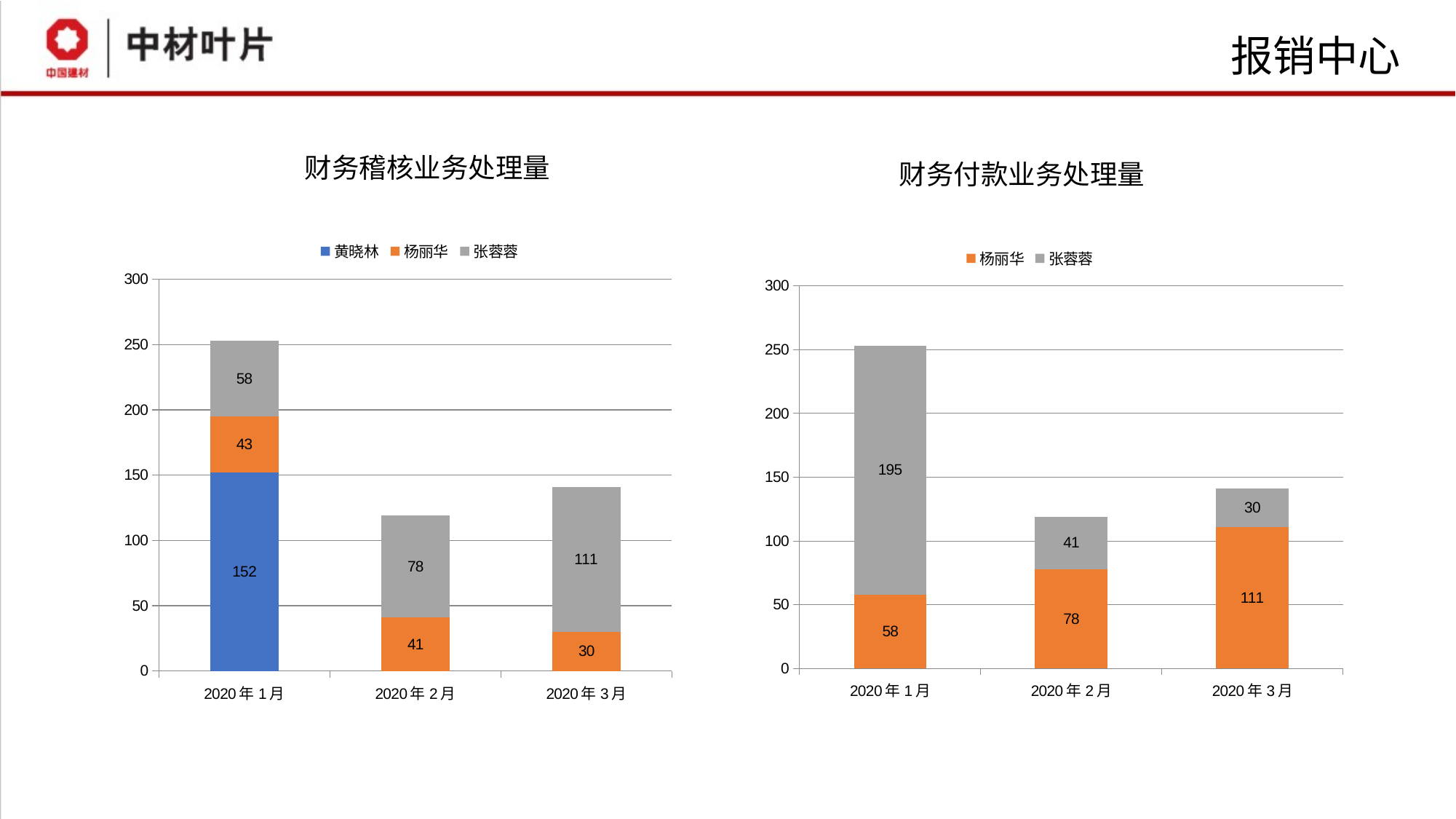

# 报销中心

### Chart

| Category | 黄晓林 | 杨丽华 | 张蓉蓉 |
|---|---|---|---|
| 2020年1月 | 152.0 | 43.0 | 58.0 |
| 2020年2月 | None | 41.0 | 78.0 |
| 2020年3月 | None | 30.0 | 111.0 |

### Chart

| Category | 杨丽华 | 张蓉蓉 |
|---|---|---|
| 2020年1月 | 58.0 | 195.0 |
| 2020年2月 | 78.0 | 41.0 |
| 2020年3月 | 111.0 | 30.0 |